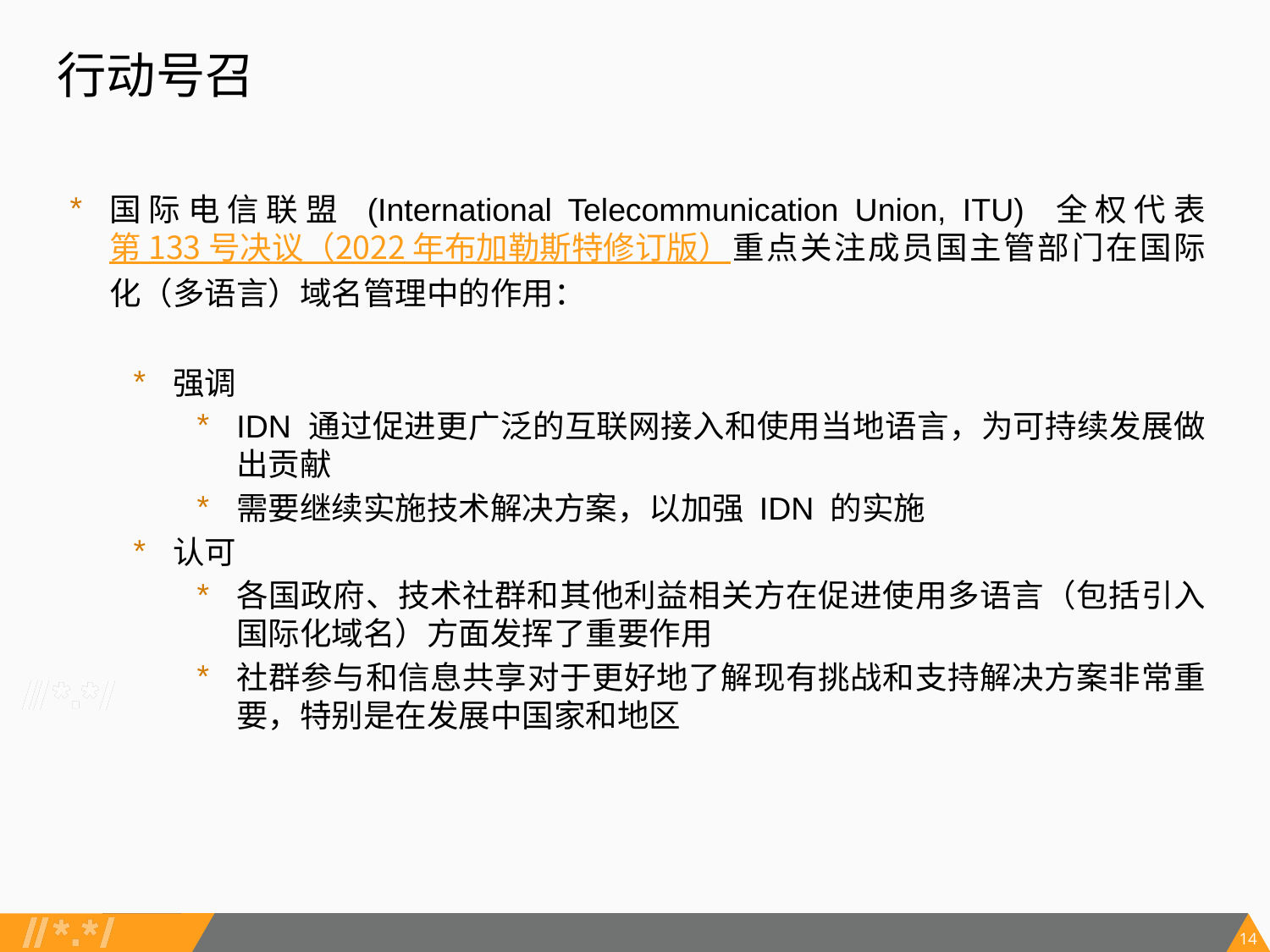

行动号召
国际电信联盟 (International Telecommunication Union, ITU) 全权代表第 133 号决议（2022 年布加勒斯特修订版）重点关注成员国主管部门在国际化（多语言）域名管理中的作用：

强调
IDN 通过促进更广泛的互联网接入和使用当地语言，为可持续发展做出贡献
需要继续实施技术解决方案，以加强 IDN 的实施
认可
各国政府、技术社群和其他利益相关方在促进使用多语言（包括引入国际化域名）方面发挥了重要作用
社群参与和信息共享对于更好地了解现有挑战和支持解决方案非常重要，特别是在发展中国家和地区